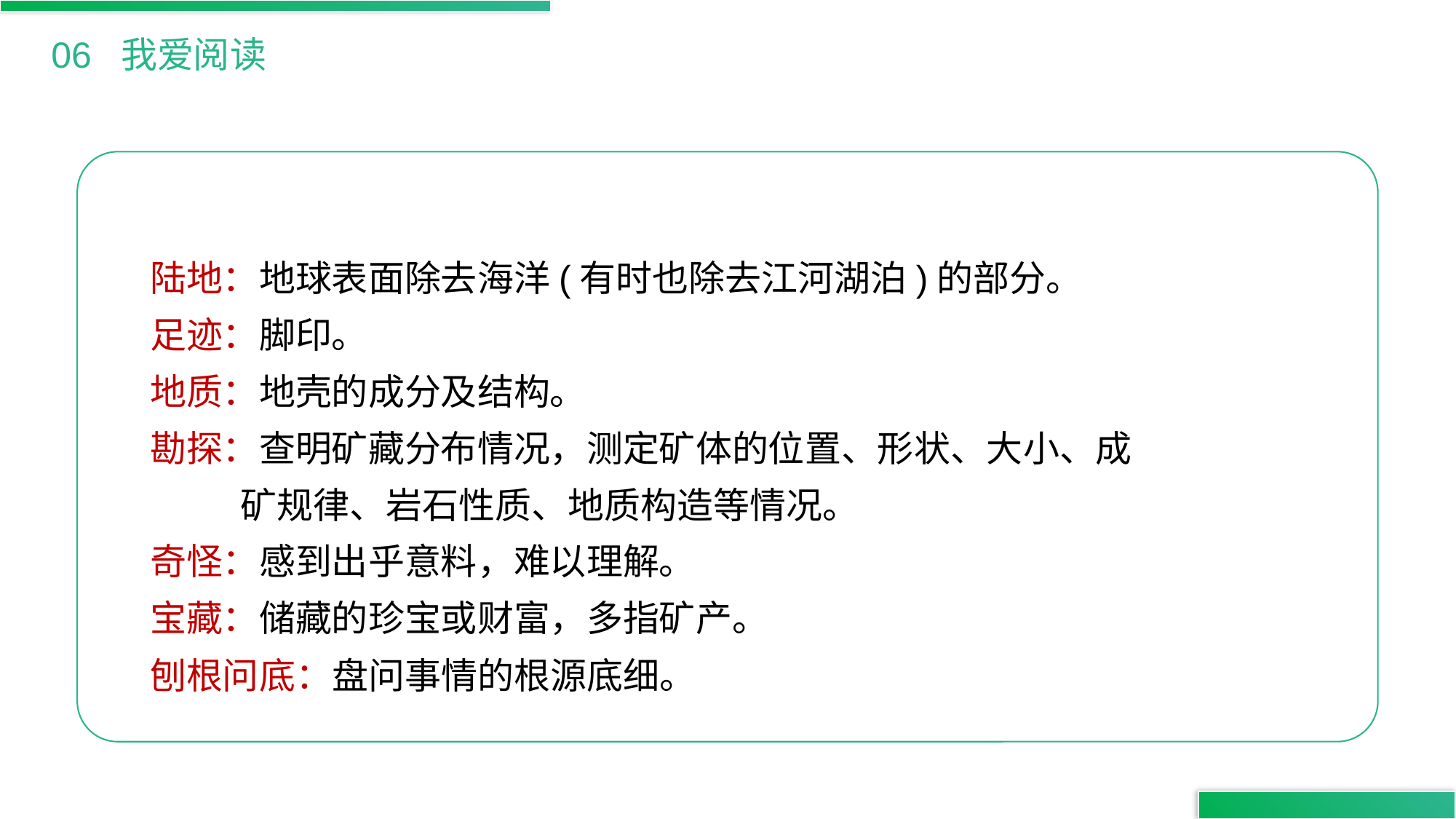

06  我爱阅读
陆地：地球表面除去海洋(有时也除去江河湖泊)的部分。
足迹：脚印。
地质：地壳的成分及结构。
勘探：查明矿藏分布情况，测定矿体的位置、形状、大小、成
          矿规律、岩石性质、地质构造等情况。
奇怪：感到出乎意料，难以理解。
宝藏：储藏的珍宝或财富，多指矿产。
刨根问底：盘问事情的根源底细。